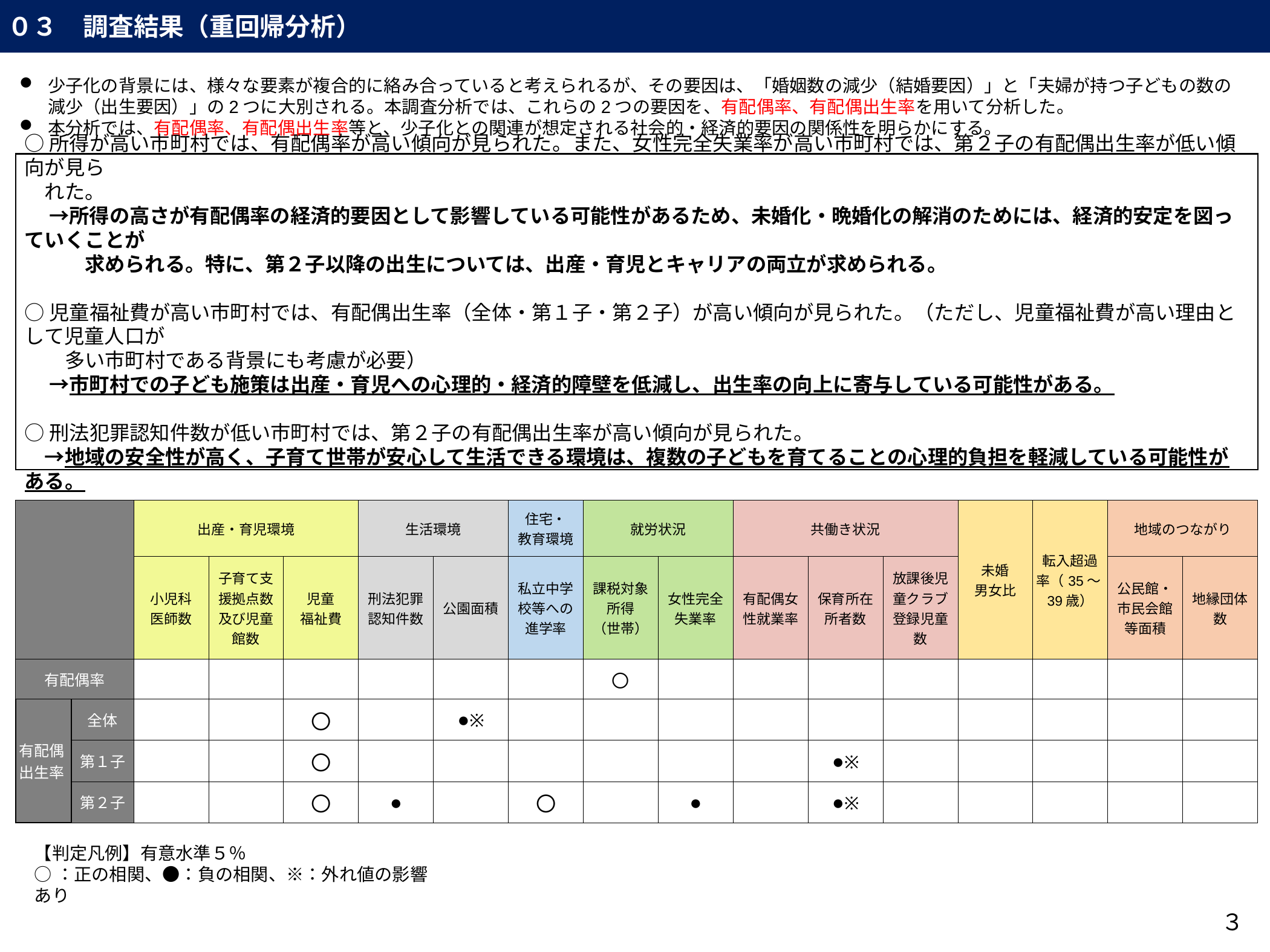

０３　調査結果（重回帰分析）
少子化の背景には、様々な要素が複合的に絡み合っていると考えられるが、その要因は、「婚姻数の減少（結婚要因）」と「夫婦が持つ子どもの数の減少（出生要因）」の2つに大別される。本調査分析では、これらの2つの要因を、有配偶率、有配偶出生率を用いて分析した。
本分析では、有配偶率、有配偶出生率等と、少子化との関連が想定される社会的・経済的要因の関係性を明らかにする。
○所得が高い市町村では、有配偶率が高い傾向が見られた。また、女性完全失業率が高い市町村では、第２子の有配偶出生率が低い傾向が見ら
　れた。
　 →所得の高さが有配偶率の経済的要因として影響している可能性があるため、未婚化・晩婚化の解消のためには、経済的安定を図っていくことが
　　　求められる。特に、第２子以降の出生については、出産・育児とキャリアの両立が求められる。

○児童福祉費が高い市町村では、有配偶出生率（全体・第１子・第２子）が高い傾向が見られた。（ただし、児童福祉費が高い理由として児童人口が
　　多い市町村である背景にも考慮が必要）
　 →市町村での子ども施策は出産・育児への心理的・経済的障壁を低減し、出生率の向上に寄与している可能性がある。

○刑法犯罪認知件数が低い市町村では、第２子の有配偶出生率が高い傾向が見られた。
　→地域の安全性が高く、子育て世帯が安心して生活できる環境は、複数の子どもを育てることの心理的負担を軽減している可能性がある。
|  |  | 出産・育児環境 |  |  | 生活環境 |  | 住宅・ 教育環境 | 就労状況 |  | 共働き状況 |  |  | 未婚 男女比 | 転入超過率（35～39歳） | 地域のつながり |  |
| --- | --- | --- | --- | --- | --- | --- | --- | --- | --- | --- | --- | --- | --- | --- | --- | --- |
|  |  | 小児科 医師数 | 子育て支援拠点数及び児童館数 | 児童 福祉費 | 刑法犯罪認知件数 | 公園面積 | 私立中学校等への進学率 | 課税対象所得 （世帯） | 女性完全失業率 | 有配偶女性就業率 | 保育所在所者数 | 放課後児童クラブ登録児童数 |  |  | 公民館・ 市民会館等面積 | 地縁団体数 |
| 有配偶率 |  |  |  |  |  |  |  | 〇 |  |  |  |  |  |  |  |  |
| 有配偶 出生率 | 全体 |  |  | 〇 |  | ●※ |  |  |  |  |  |  |  |  |  |  |
|  | 第１子 |  |  | 〇 |  |  |  |  |  |  | ●※ |  |  |  |  |  |
|  | 第２子 |  |  | 〇 | ● |  | 〇 |  | ● |  | ●※ |  |  |  |  |  |
【判定凡例】有意水準５％
○：正の相関、●：負の相関、※：外れ値の影響あり
３